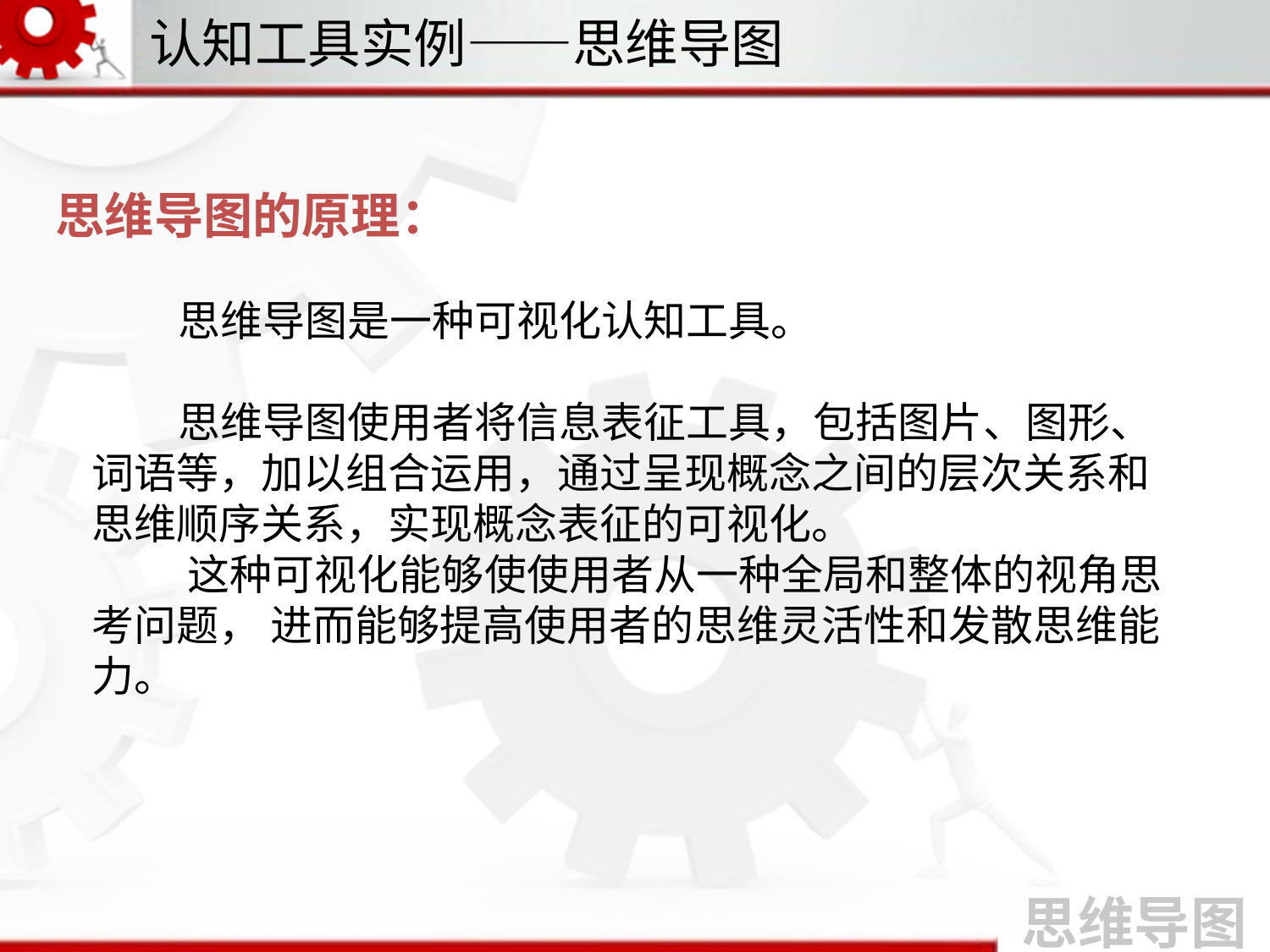

认知工具实例——思维导图
思维导图的原理：
        思维导图是一种可视化认知工具。

        思维导图使用者将信息表征工具，包括图片、图形、词语等，加以组合运用，通过呈现概念之间的层次关系和思维顺序关系，实现概念表征的可视化。
         这种可视化能够使使用者从一种全局和整体的视角思考问题， 进而能够提高使用者的思维灵活性和发散思维能力。

思维导图